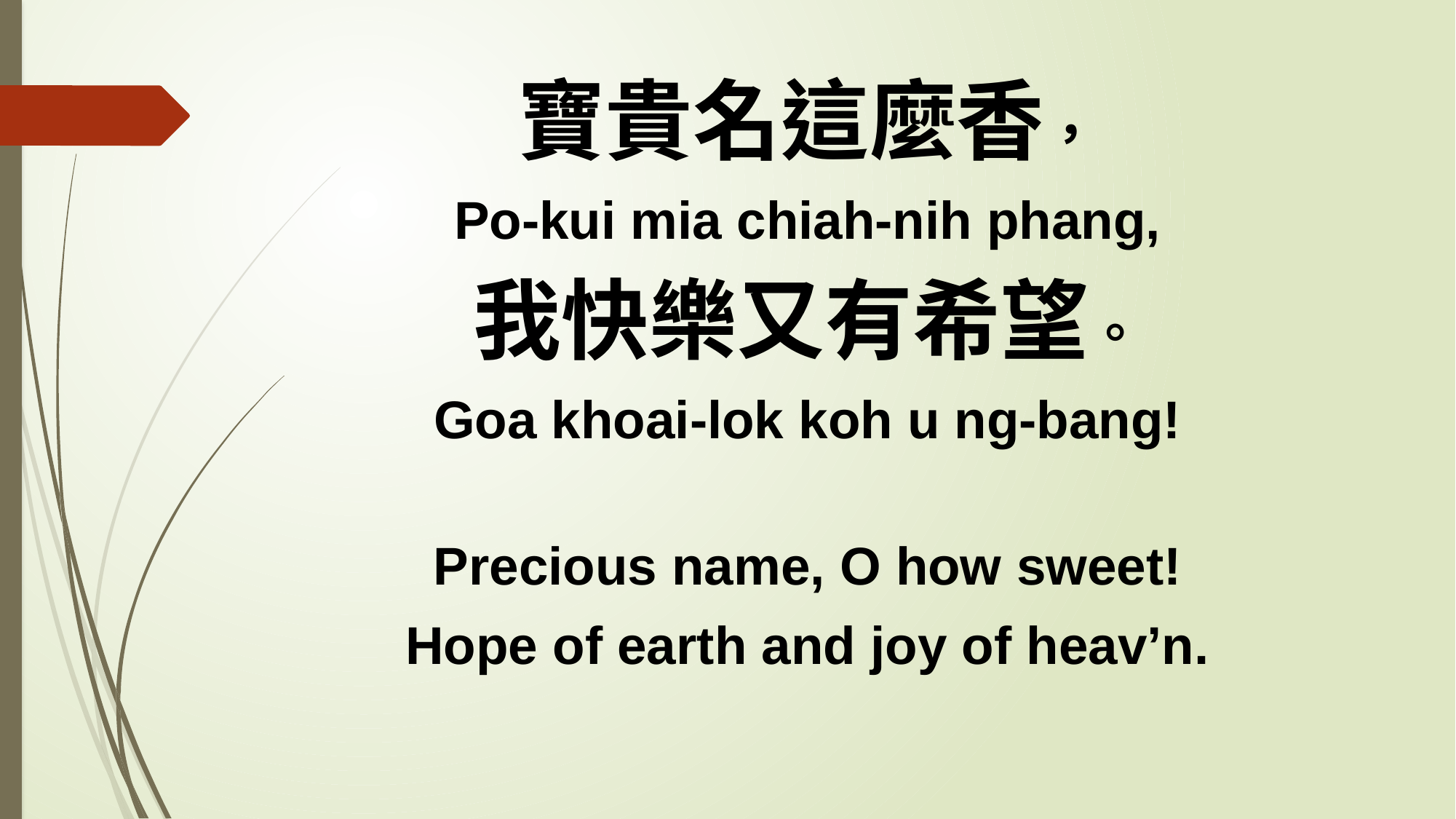

寶貴名這麼香，
Po-kui mia chiah-nih phang,
我快樂又有希望。
Goa khoai-lok koh u ng-bang!

Precious name, O how sweet!
Hope of earth and joy of heav’n.